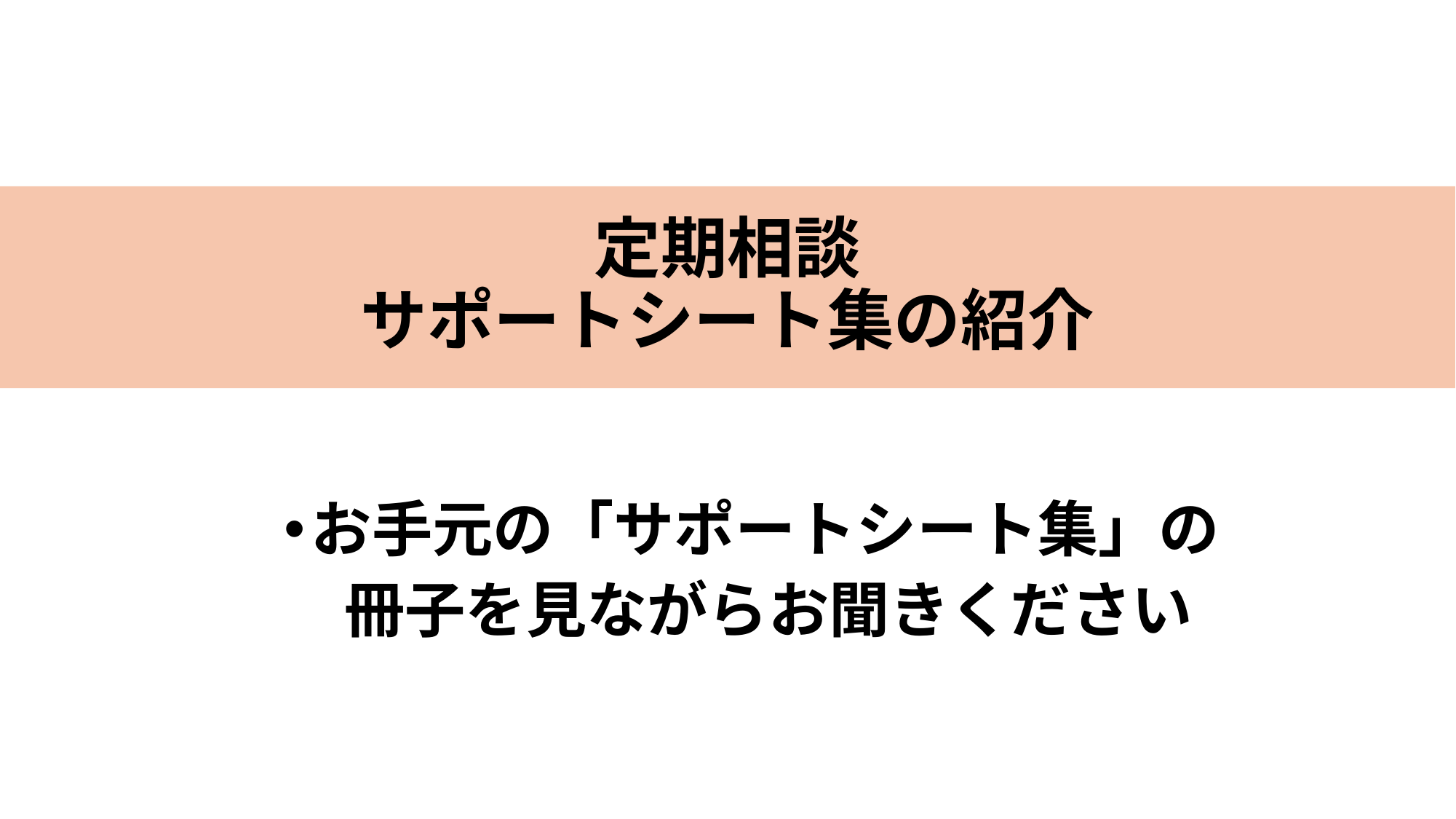

定期相談
サポートシート集の紹介
お手元の「サポートシート集」の
　冊子を見ながらお聞きください